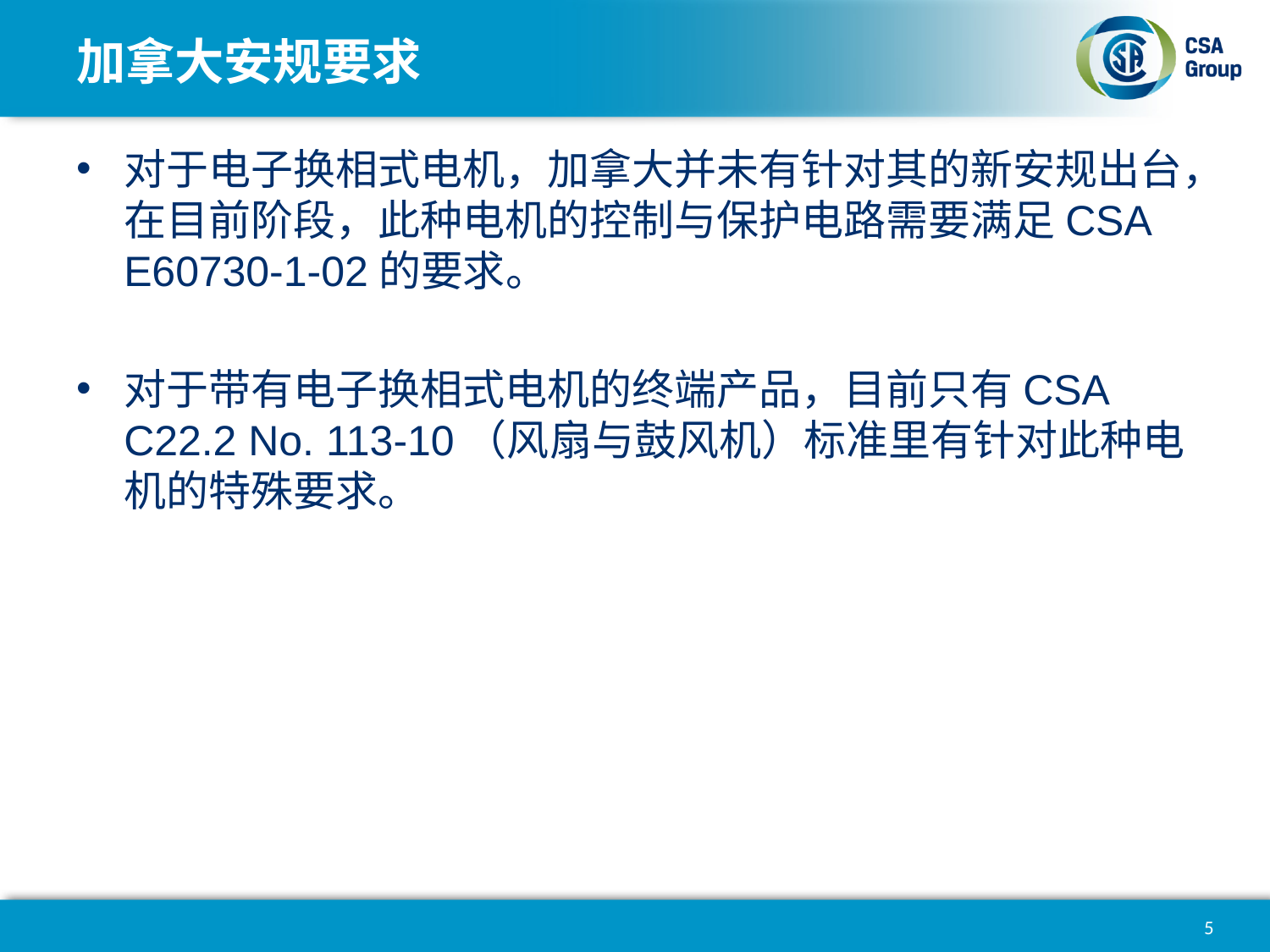

# 加拿大安规要求
对于电子换相式电机，加拿大并未有针对其的新安规出台，在目前阶段，此种电机的控制与保护电路需要满足CSA E60730-1-02的要求。

对于带有电子换相式电机的终端产品，目前只有CSA C22.2 No. 113-10（风扇与鼓风机）标准里有针对此种电机的特殊要求。
5